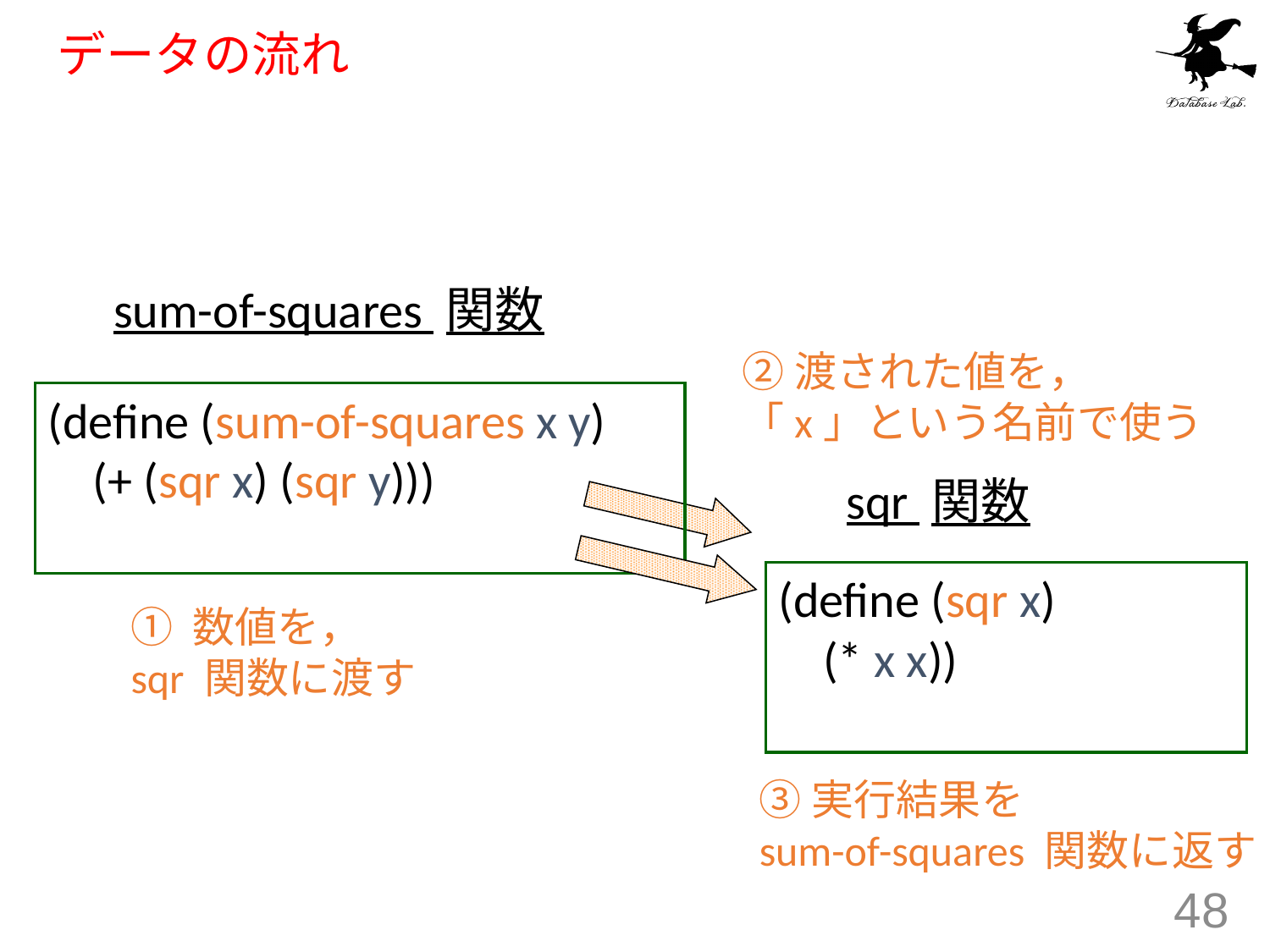

# データの流れ
sum-of-squares 関数
②渡された値を，
「x」という名前で使う
(define (sum-of-squares x y)
    (+ (sqr x) (sqr y)))

sqr 関数

(define (sqr x)
    (* x x))

① 数値を，
sqr 関数に渡す
③実行結果を
sum-of-squares 関数に返す
48